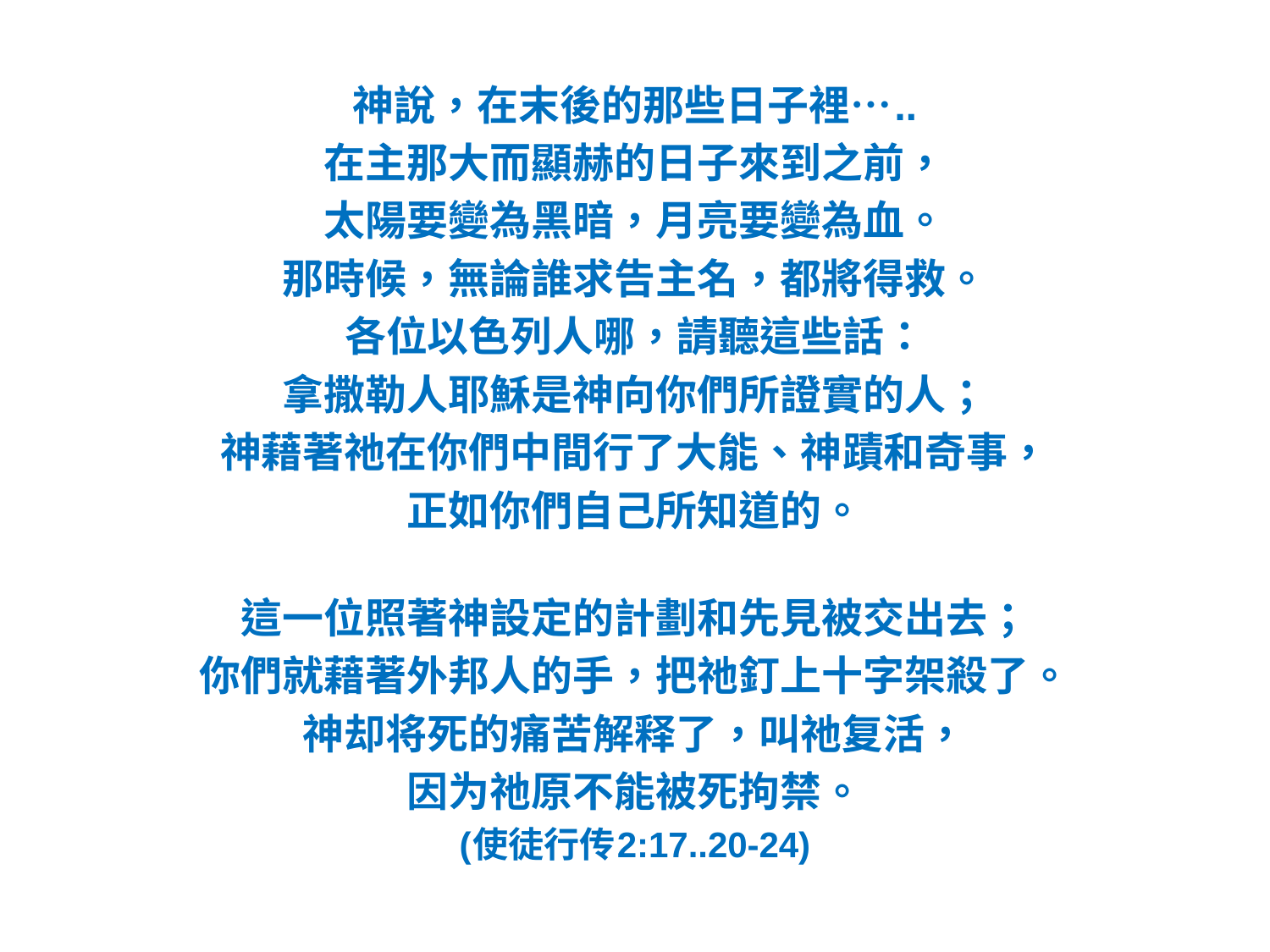

#
神說，在末後的那些日子裡…..
在主那大而顯赫的日子來到之前，
太陽要變為黑暗，月亮要變為血。
那時候，無論誰求告主名，都將得救。
各位以色列人哪，請聽這些話：
拿撒勒人耶穌是神向你們所證實的人；
神藉著祂在你們中間行了大能、神蹟和奇事，
正如你們自己所知道的。

這一位照著神設定的計劃和先見被交出去；
你們就藉著外邦人的手，把祂釘上十字架殺了。
神却将死的痛苦解释了，叫祂复活，
因为祂原不能被死拘禁。
(使徒行传2:17..20-24)